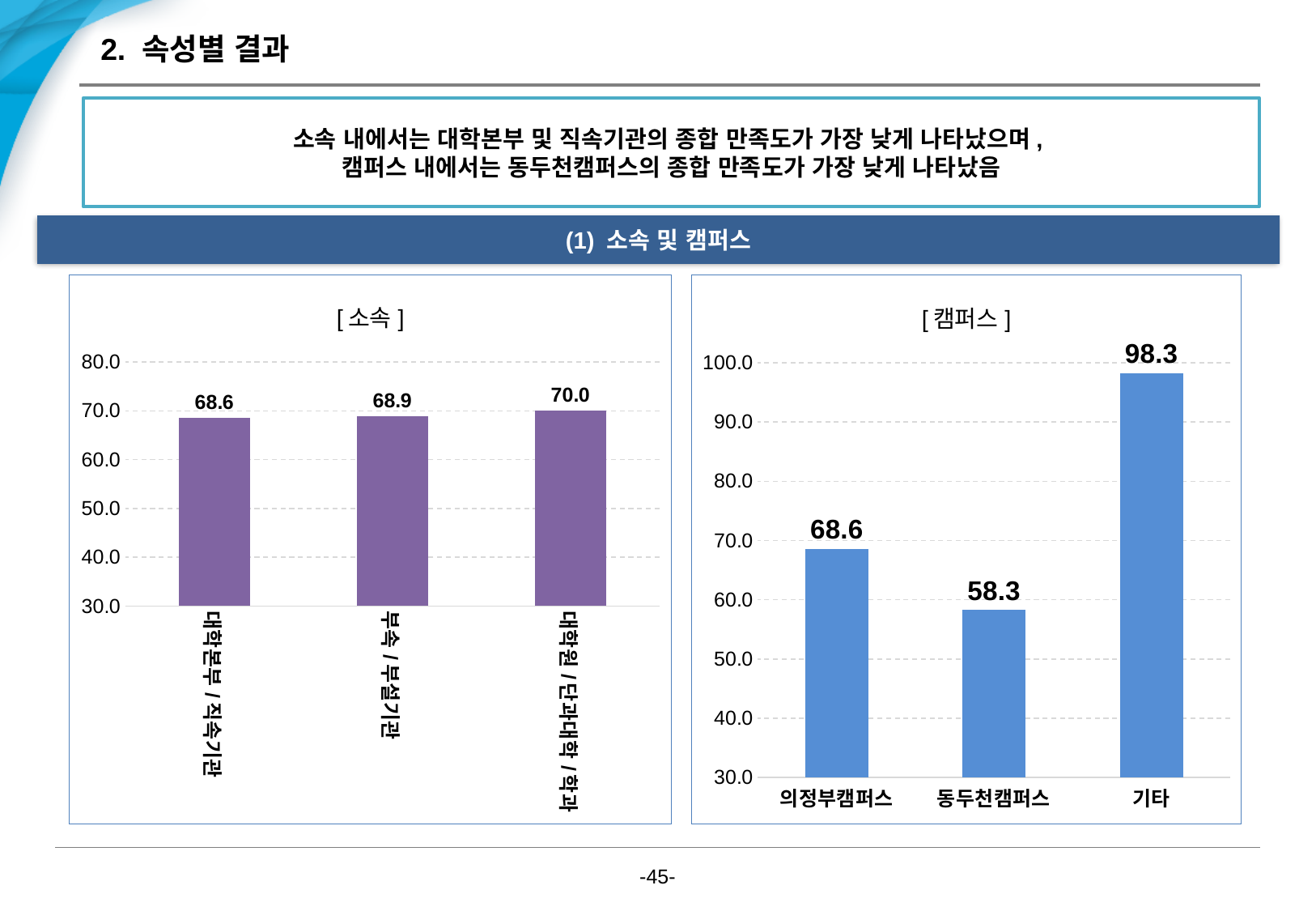

# 2. 속성별 결과

소속 내에서는 대학본부 및 직속기관의 종합 만족도가 가장 낮게 나타났으며,
캠퍼스 내에서는 동두천캠퍼스의 종합 만족도가 가장 낮게 나타났음
(1) 소속 및 캠퍼스

### Chart: [소속]

| Category | 종합만족도 |
|---|---|
| 대학본부/직속기관 | 68.58033973824561 |
| 부속/부설기관  | 68.8571428575 |
| 대학원/단과대학/학과 | 70.00000000083334 |

### Chart: [캠퍼스]

| Category | 종합만족도 |
|---|---|
| 의정부캠퍼스 | 68.57820105826664 |
| 동두천캠퍼스 | 58.28571429 |
| 기타 | 98.28571429 |
-45-